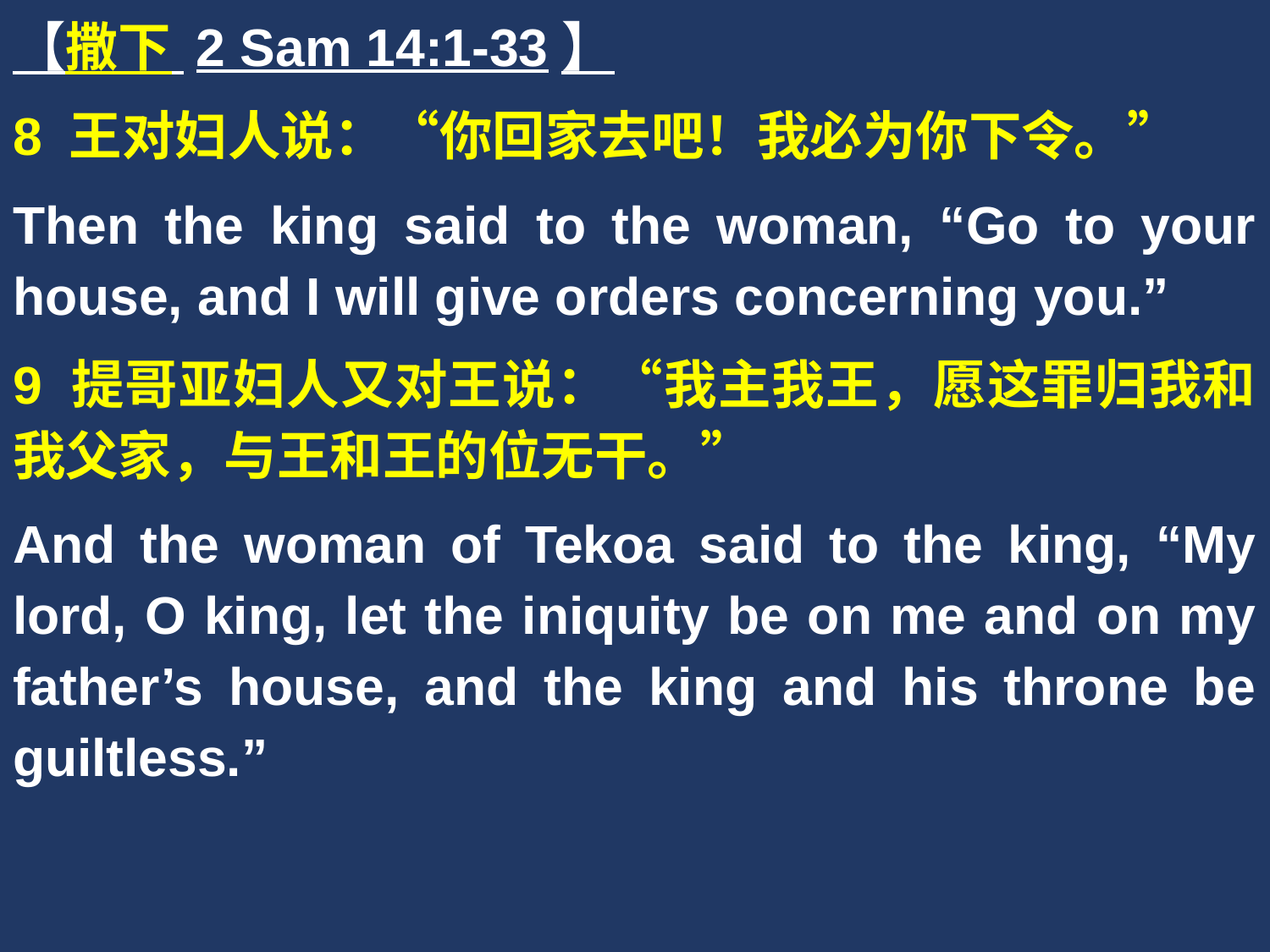

【撒下 2 Sam 14:1-33】
8 王对妇人说：“你回家去吧！我必为你下令。”
Then the king said to the woman, “Go to your house, and I will give orders concerning you.”
9 提哥亚妇人又对王说：“我主我王，愿这罪归我和我父家，与王和王的位无干。”
And the woman of Tekoa said to the king, “My lord, O king, let the iniquity be on me and on my father’s house, and the king and his throne be guiltless.”